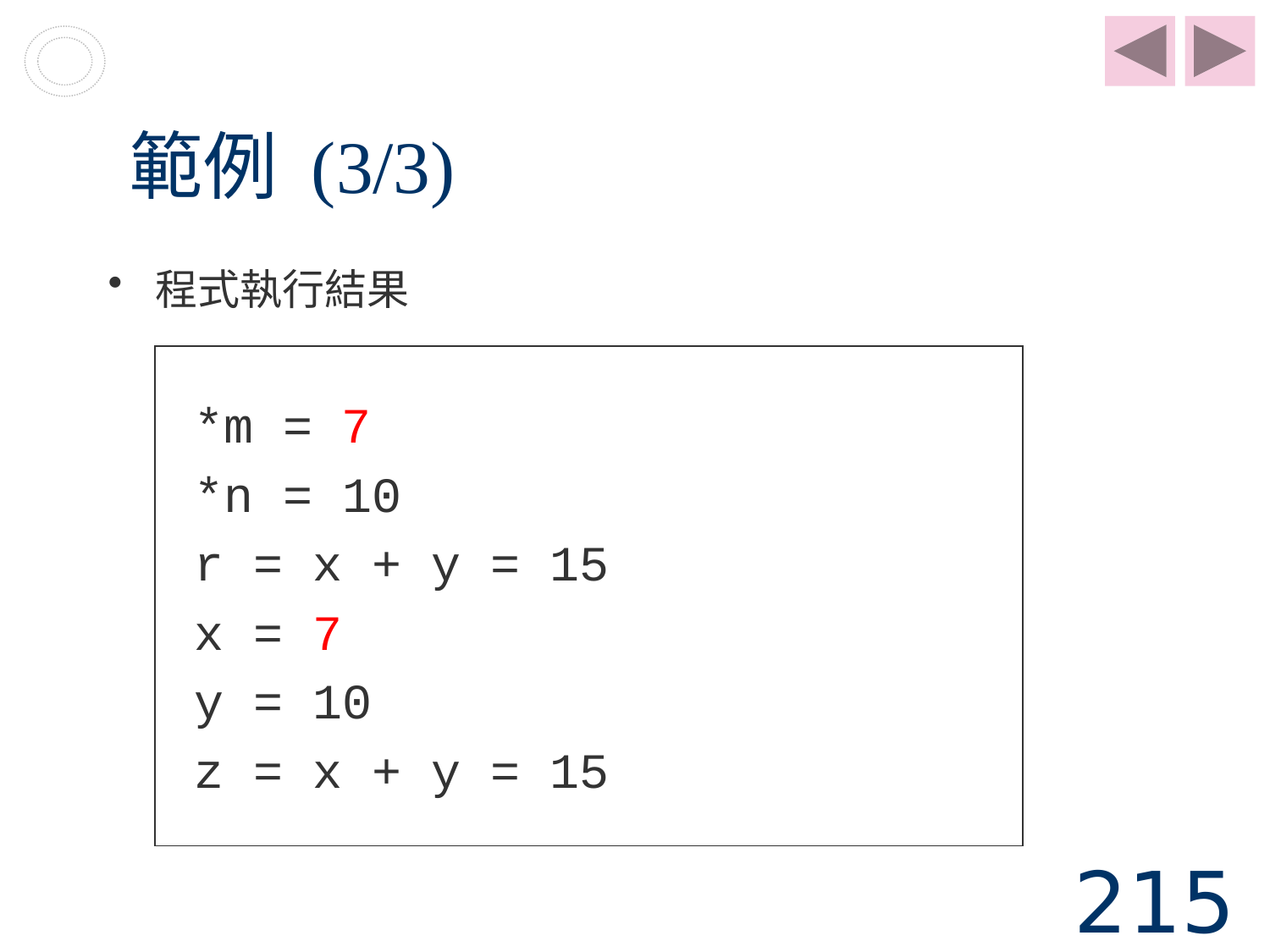

# 範例 (3/3)
程式執行結果

*m = 7
*n = 10
r = x + y = 15
x = 7
y = 10
z = x + y = 15
215